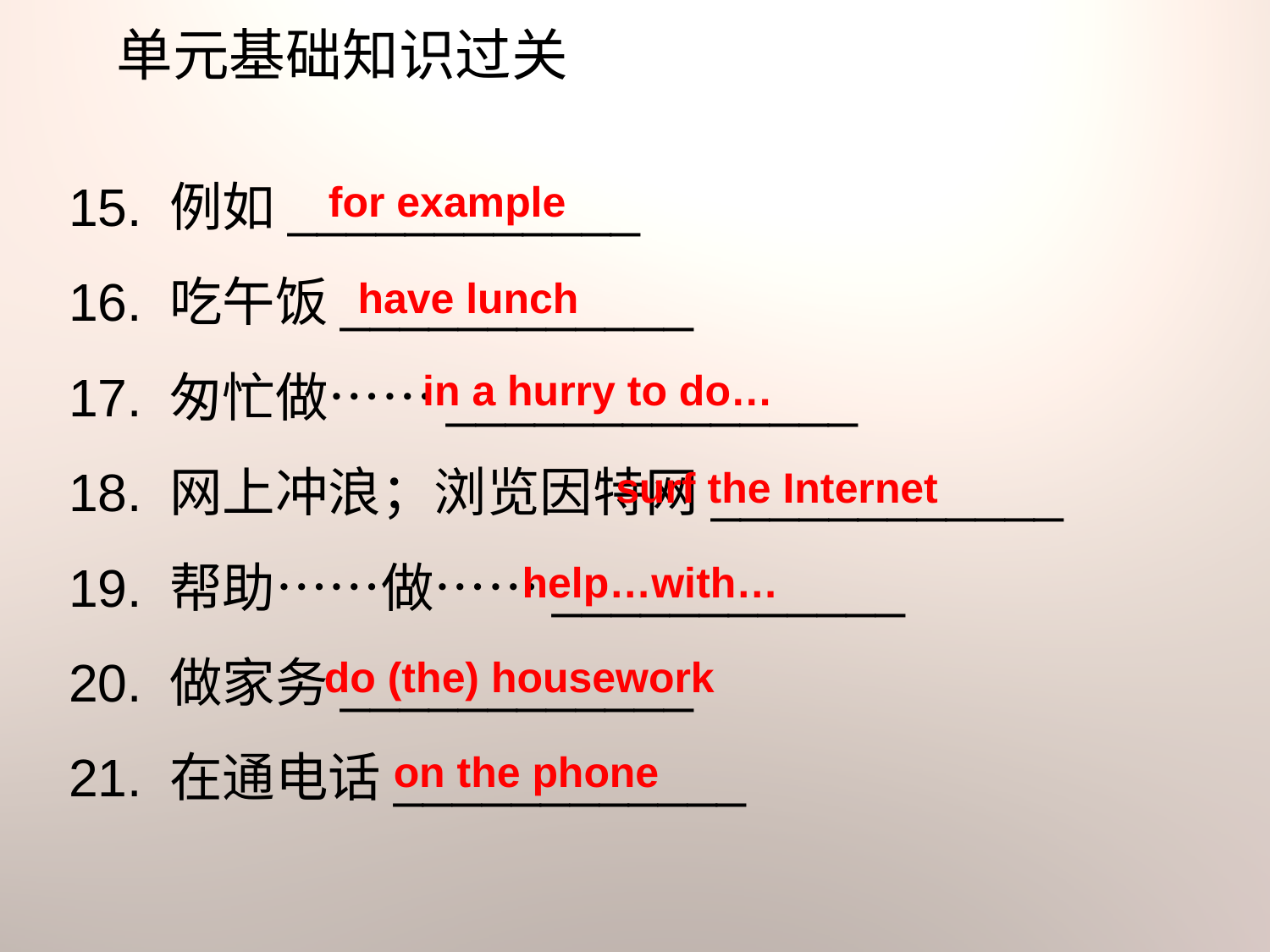

单元基础知识过关
15. 例如____________
16. 吃午饭____________
17. 匆忙做……______________
18. 网上冲浪；浏览因特网____________
19. 帮助……做……____________
20. 做家务____________
21. 在通电话____________
for example
have lunch
in a hurry to do…
surf the Internet
help…with…
do (the) housework
on the phone